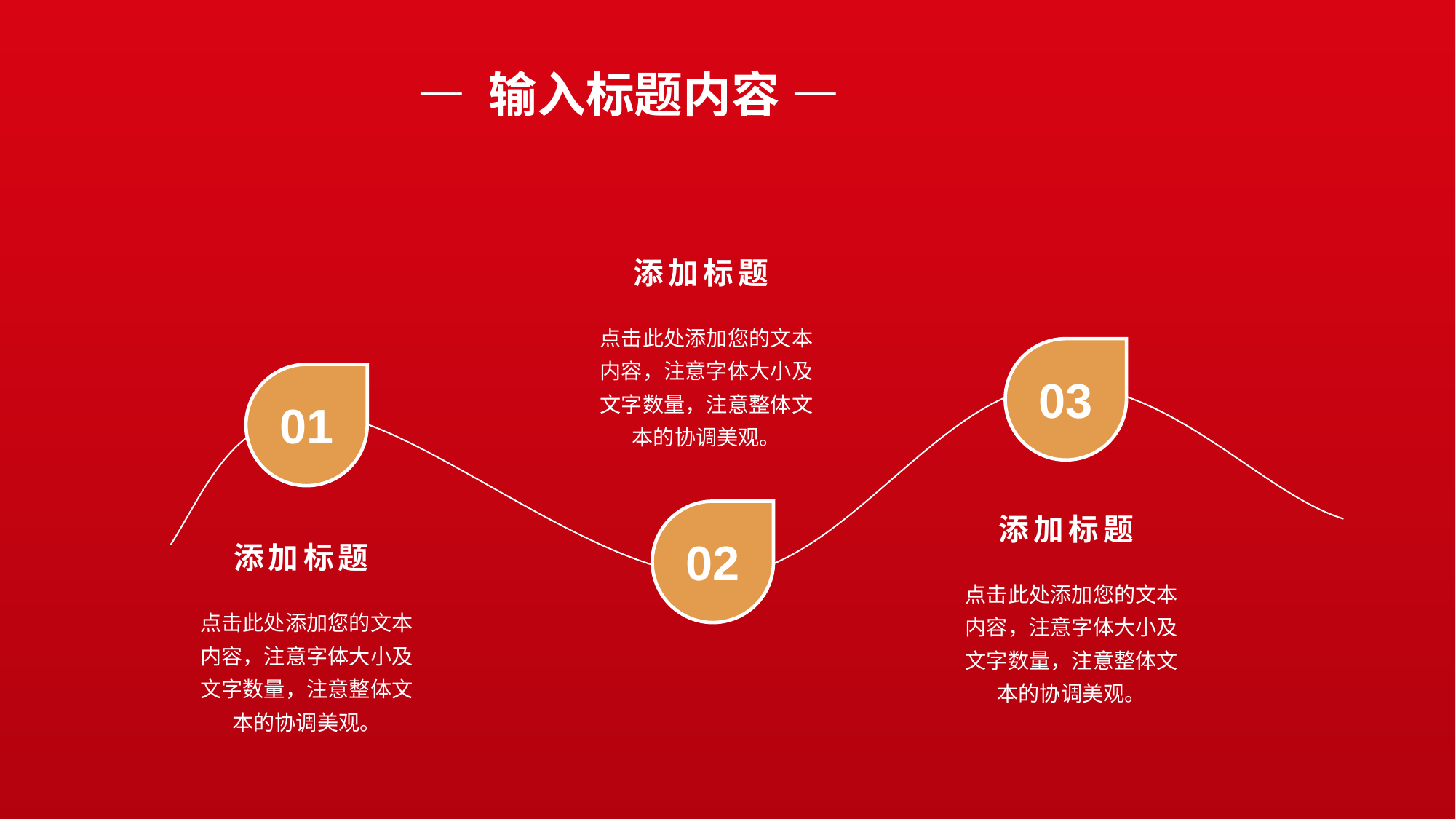

— 输入标题内容 —
添加标题
点击此处添加您的文本内容，注意字体大小及文字数量，注意整体文本的协调美观。

03

01

添加标题
02
添加标题
点击此处添加您的文本内容，注意字体大小及文字数量，注意整体文本的协调美观。
点击此处添加您的文本内容，注意字体大小及文字数量，注意整体文本的协调美观。